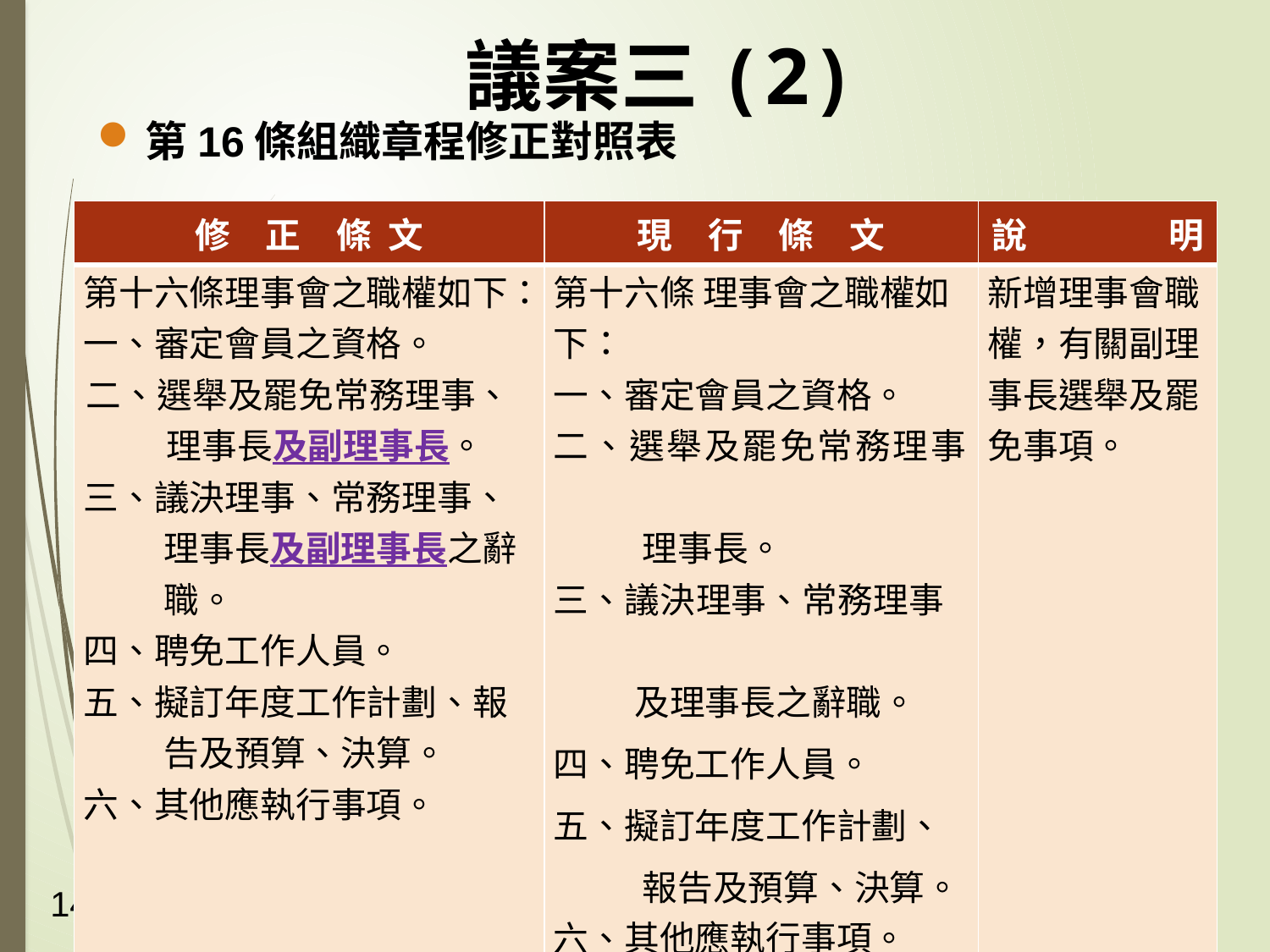

# 議案三(2)
第16條組織章程修正對照表

| 修　正　條 文 | 現　行　條　文 | 說　　　　明 |
| --- | --- | --- |
| 第十六條理事會之職權如下：一、審定會員之資格。 二、選舉及罷免常務理事、 理事長及副理事長。 三、議決理事、常務理事、 理事長及副理事長之辭 職。 四、聘免工作人員。 五、擬訂年度工作計劃、報 告及預算、決算。 六、其他應執行事項。 | 第十六條 理事會之職權如下： 一、審定會員之資格。 二、選舉及罷免常務理事、 理事長。 三、議決理事、常務理事 及理事長之辭職。 四、聘免工作人員。 五、擬訂年度工作計劃、 報告及預算、決算。 六、其他應執行事項。 | 新增理事會職權，有關副理事長選舉及罷免事項。 |
14